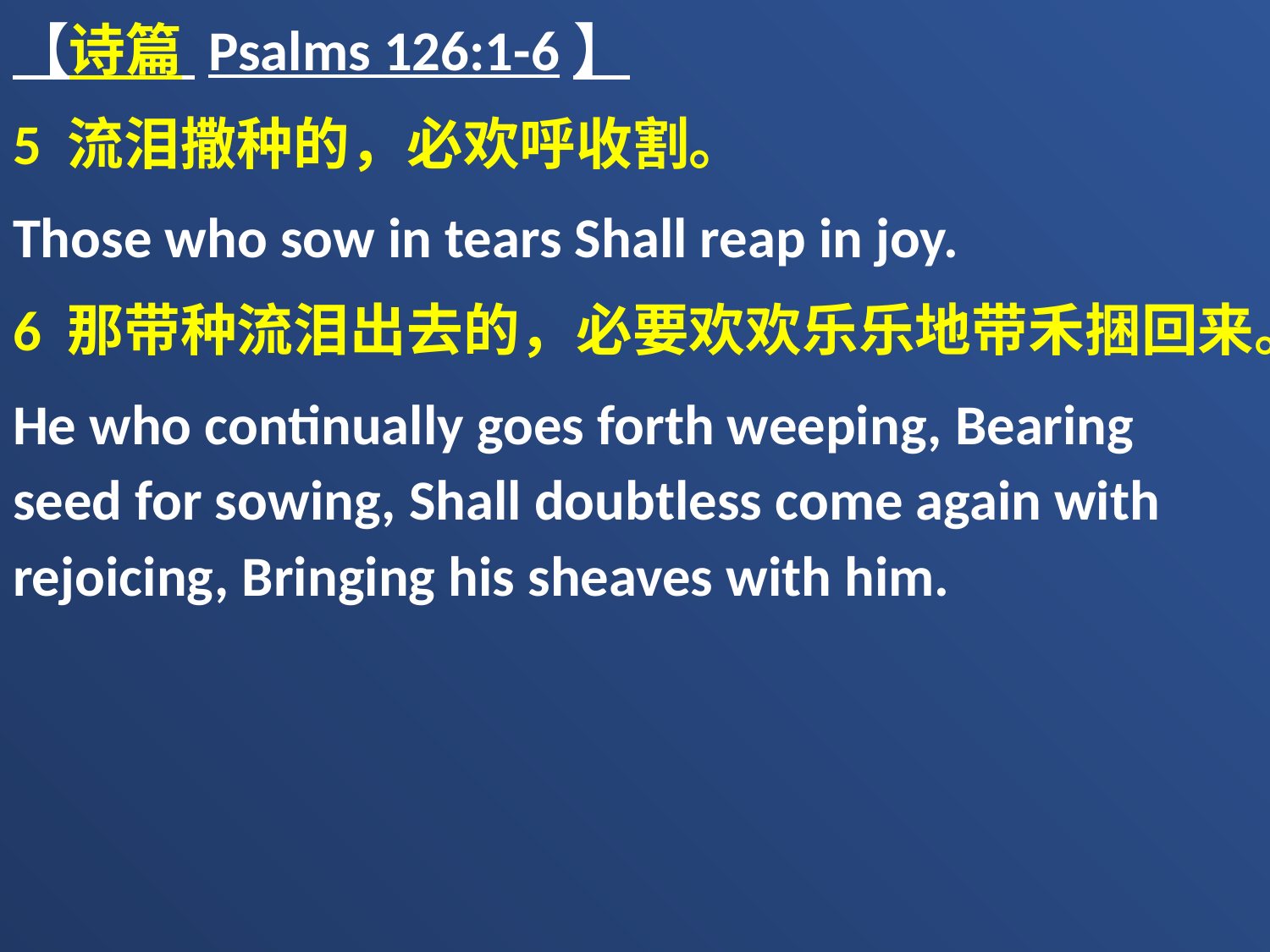

【诗篇 Psalms 126:1-6】
5 流泪撒种的，必欢呼收割。
Those who sow in tears Shall reap in joy.
6 那带种流泪出去的，必要欢欢乐乐地带禾捆回来。
He who continually goes forth weeping, Bearing seed for sowing, Shall doubtless come again with rejoicing, Bringing his sheaves with him.